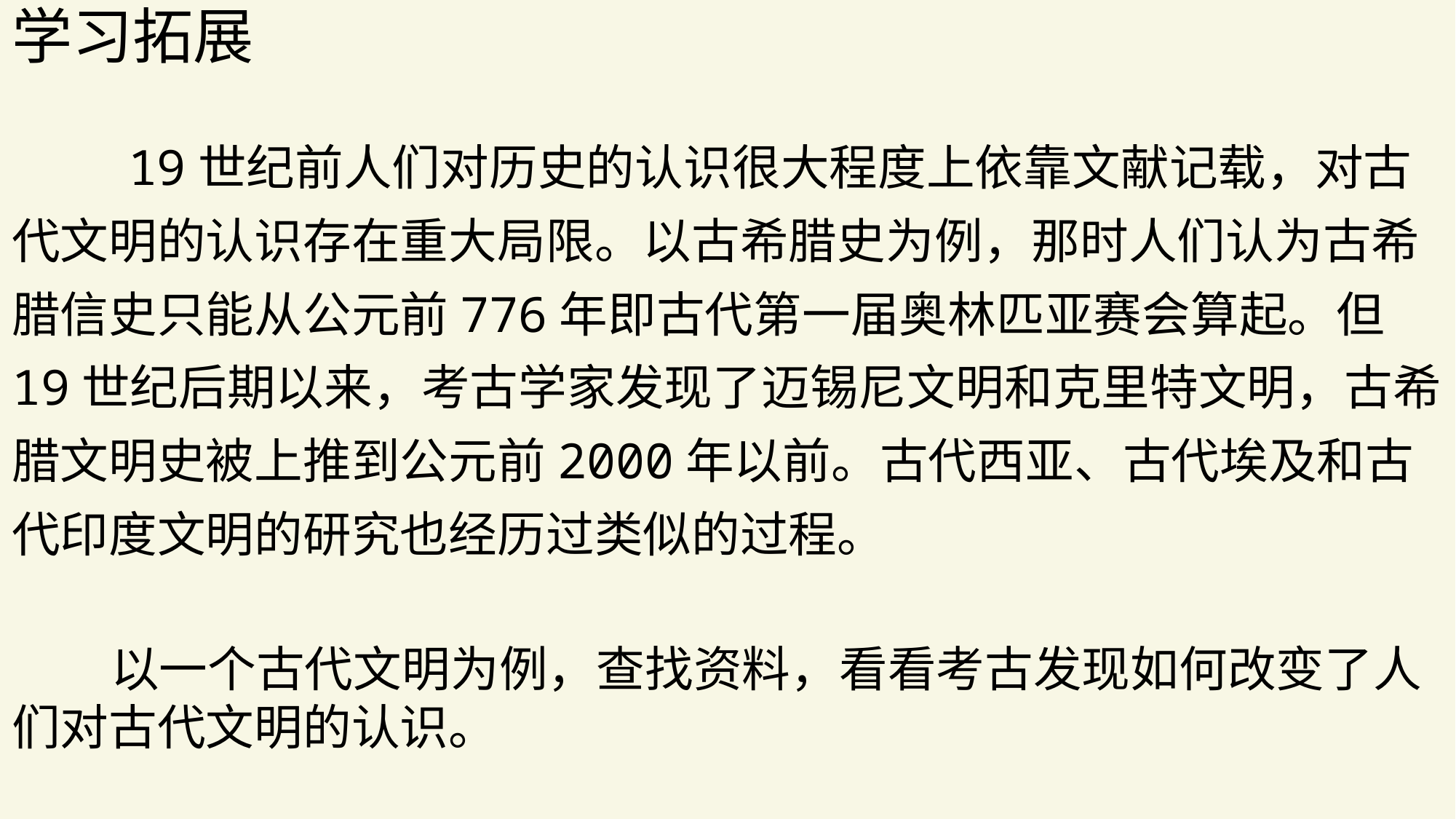

学习拓展

    19世纪前人们对历史的认识很大程度上依靠文献记载，对古代文明的认识存在重大局限。以古希腊史为例，那时人们认为古希腊信史只能从公元前776年即古代第一届奥林匹亚赛会算起。但19世纪后期以来，考古学家发现了迈锡尼文明和克里特文明，古希腊文明史被上推到公元前2000年以前。古代西亚、古代埃及和古代印度文明的研究也经历过类似的过程。

        以一个古代文明为例，查找资料，看看考古发现如何改变了人们对古代文明的认识。